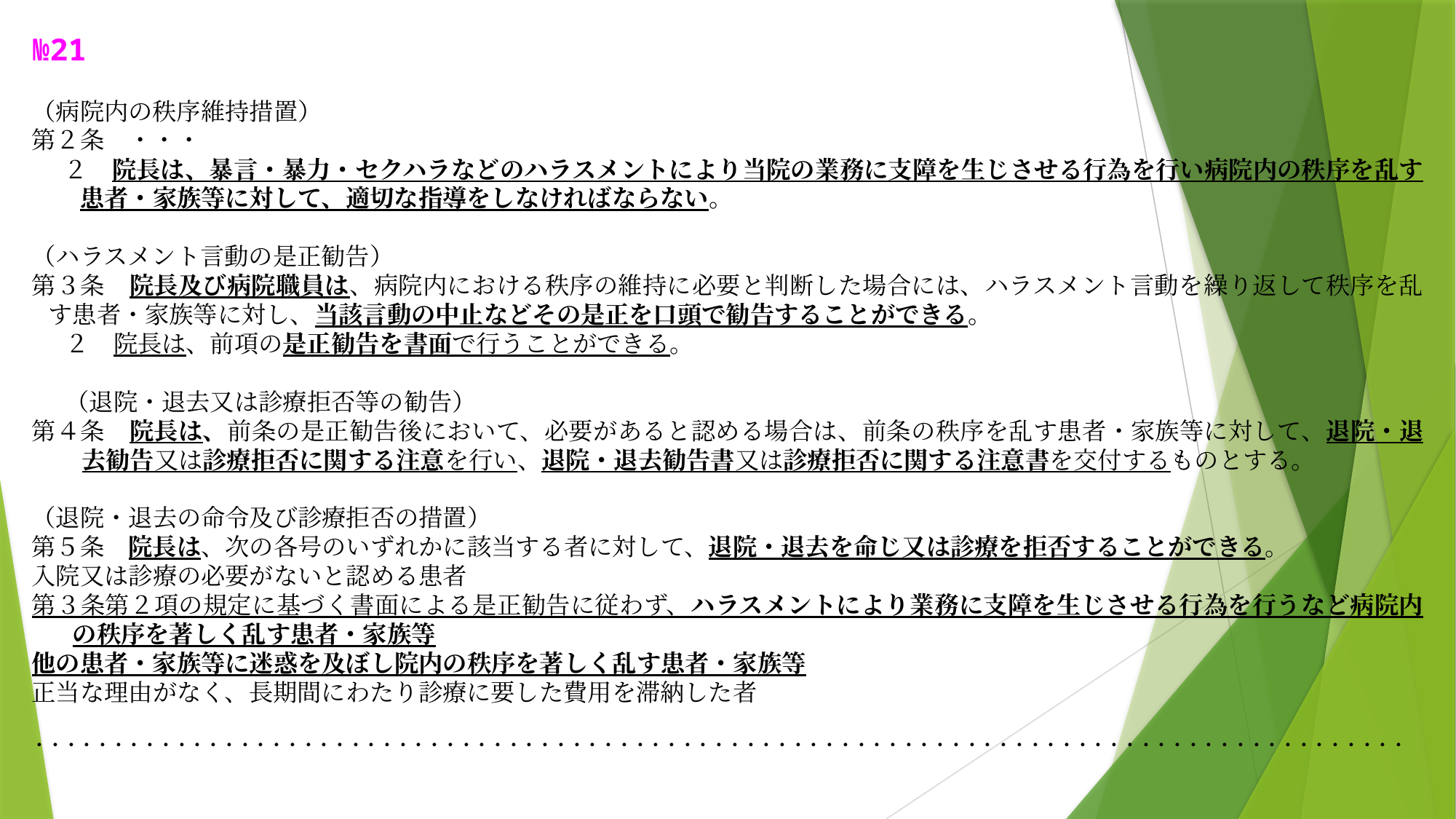

№21

（病院内の秩序維持措置）
第２条　・・・
２　院長は、暴言・暴力・セクハラなどのハラスメントにより当院の業務に支障を生じさせる行為を行い病院内の秩序を乱す患者・家族等に対して、適切な指導をしなければならない。

（ハラスメント言動の是正勧告）
第３条　院長及び病院職員は、病院内における秩序の維持に必要と判断した場合には、ハラスメント言動を繰り返して秩序を乱す患者・家族等に対し、当該言動の中止などその是正を口頭で勧告することができる。
２　院長は、前項の是正勧告を書面で行うことができる。

（退院・退去又は診療拒否等の勧告）
第４条　院長は、前条の是正勧告後において、必要があると認める場合は、前条の秩序を乱す患者・家族等に対して、退院・退去勧告又は診療拒否に関する注意を行い、退院・退去勧告書又は診療拒否に関する注意書を交付するものとする。

（退院・退去の命令及び診療拒否の措置）
第５条　院長は、次の各号のいずれかに該当する者に対して、退院・退去を命じ又は診療を拒否することができる。
入院又は診療の必要がないと認める患者
第３条第２項の規定に基づく書面による是正勧告に従わず、ハラスメントにより業務に支障を生じさせる行為を行うなど病院内の秩序を著しく乱す患者・家族等
他の患者・家族等に迷惑を及ぼし院内の秩序を著しく乱す患者・家族等
正当な理由がなく、長期間にわたり診療に要した費用を滞納した者

・・・・・・・・・・・・・・・・・・・・・・・・・・・・・・・・・・・・・・・・・・・・・・・・・・・・・・・・・・・・・・・・・・・・・・・・・・・・・・・・・・・・・・・